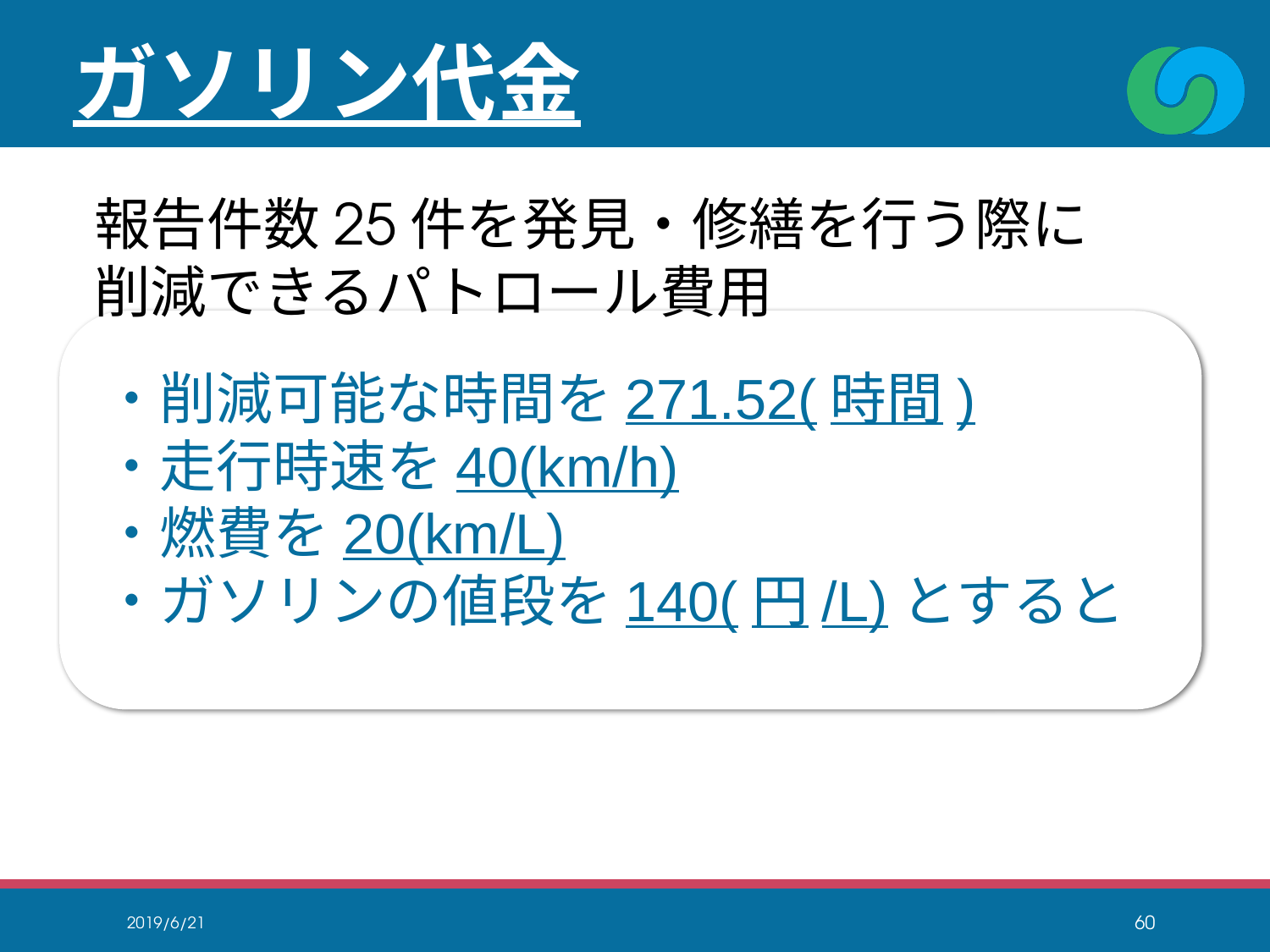

ガソリン代金
報告件数25件を発見・修繕を行う際に
削減できるパトロール費用

・削減可能な時間を271.52(時間)
・走行時速を40(km/h)
・燃費を20(km/L)
・ガソリンの値段を140(円/L)とすると
2019/6/21
60